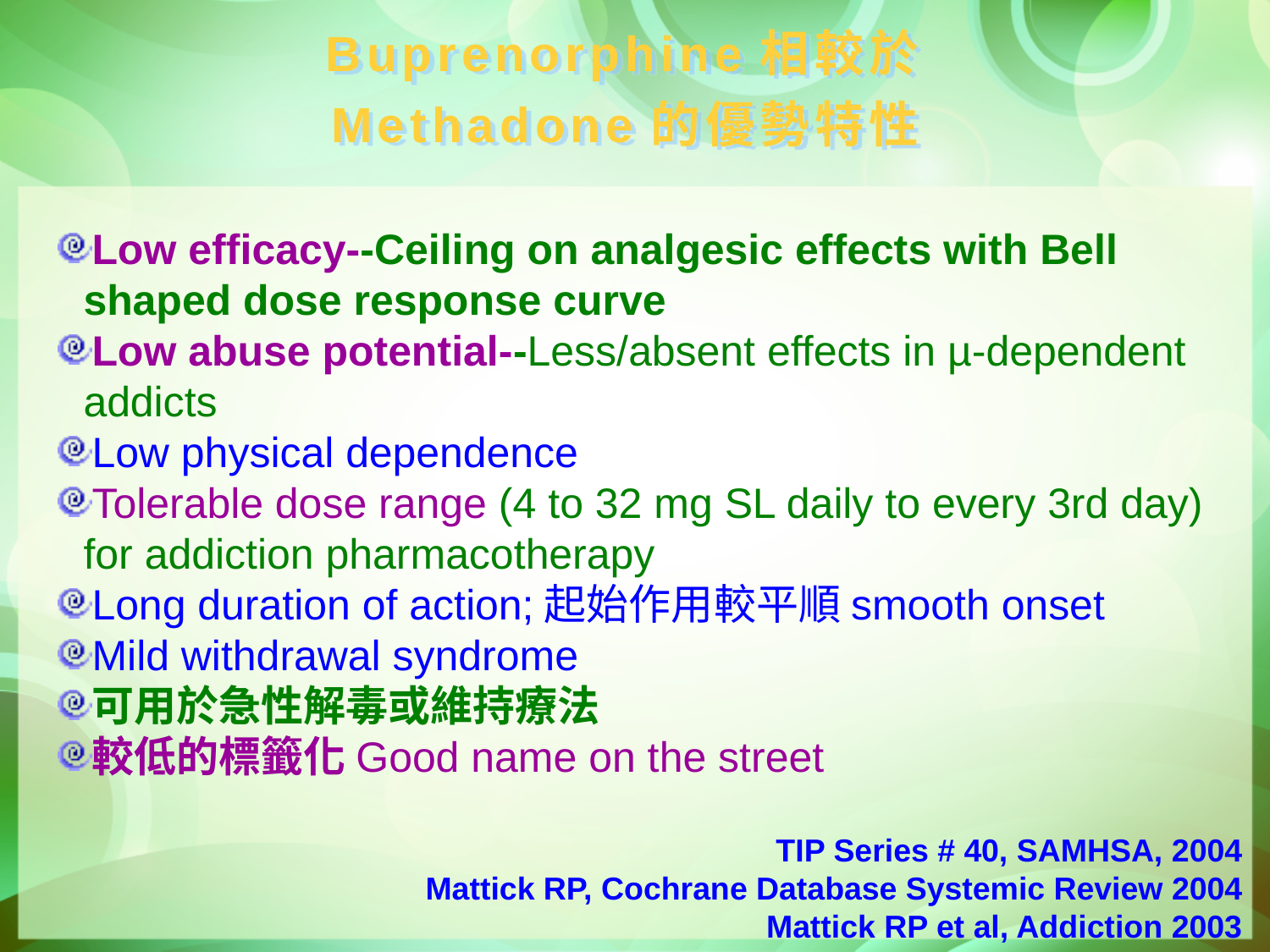

Buprenorphine相較於
Methadone的優勢特性
Low efficacy--Ceiling on analgesic effects with Bell shaped dose response curve
Low abuse potential--Less/absent effects in µ-dependent addicts
Low physical dependence
Tolerable dose range (4 to 32 mg SL daily to every 3rd day) for addiction pharmacotherapy
Long duration of action;起始作用較平順smooth onset
Mild withdrawal syndrome
可用於急性解毒或維持療法
較低的標籤化Good name on the street
TIP Series # 40, SAMHSA, 2004
Mattick RP, Cochrane Database Systemic Review 2004
Mattick RP et al, Addiction 2003